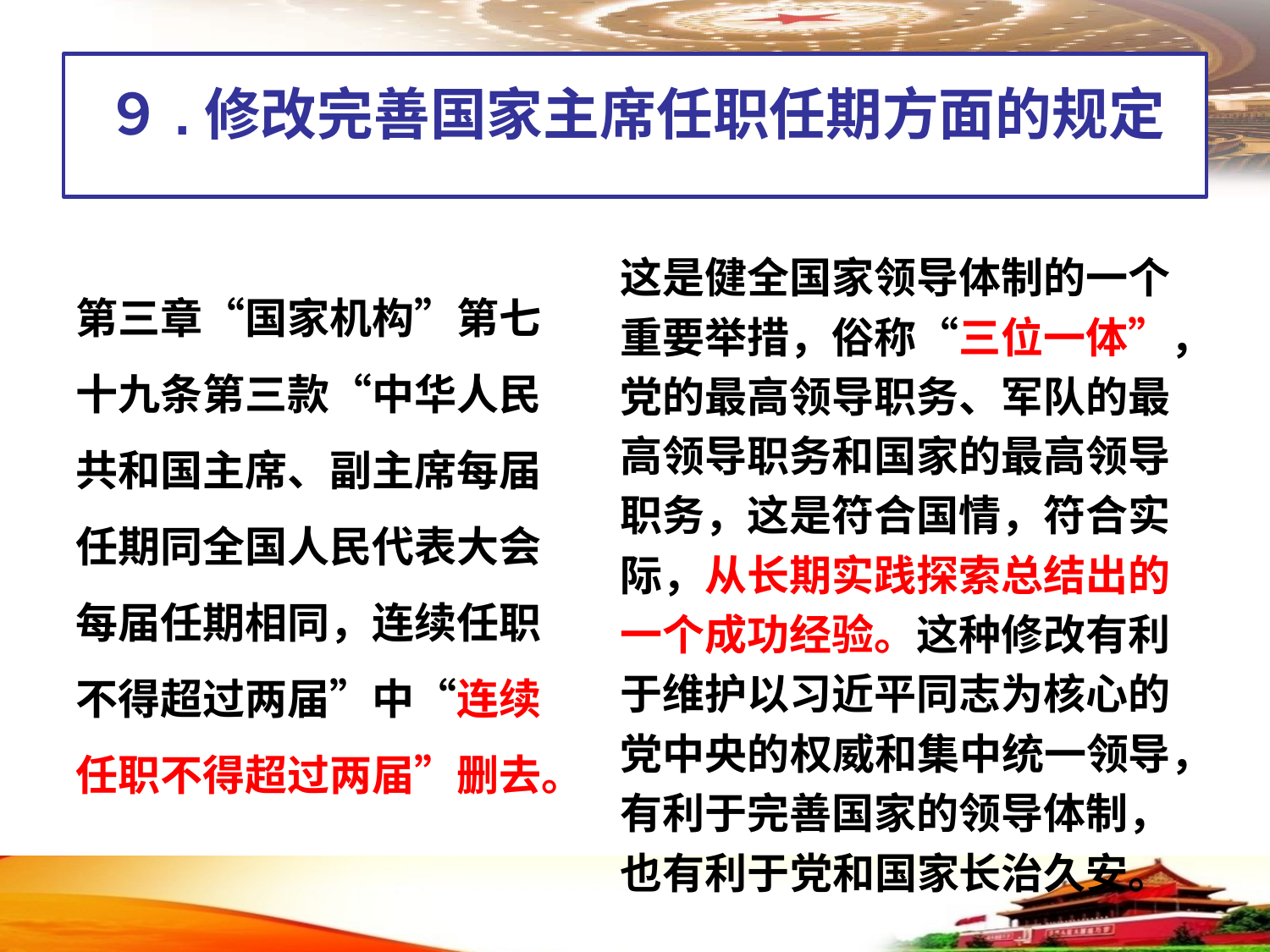

# ９.修改完善国家主席任职任期方面的规定
这是健全国家领导体制的一个重要举措，俗称“三位一体”，党的最高领导职务、军队的最高领导职务和国家的最高领导职务，这是符合国情，符合实际，从长期实践探索总结出的一个成功经验。这种修改有利于维护以习近平同志为核心的党中央的权威和集中统一领导，有利于完善国家的领导体制，也有利于党和国家长治久安。
第三章“国家机构”第七十九条第三款“中华人民共和国主席、副主席每届任期同全国人民代表大会每届任期相同，连续任职不得超过两届”中“连续任职不得超过两届”删去。